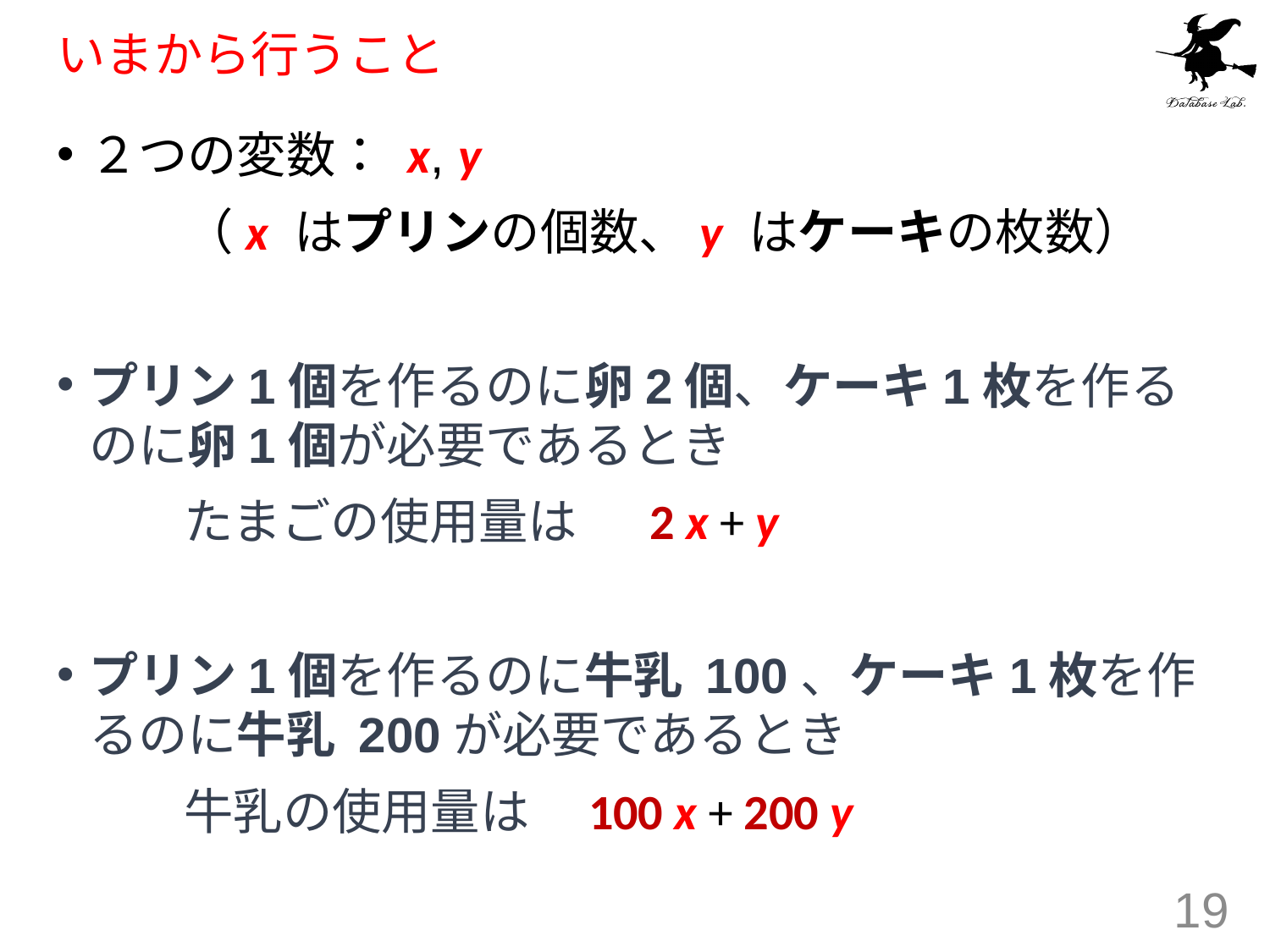

# いまから行うこと
２つの変数： x, y
	（x はプリンの個数、y はケーキの枚数）

プリン1個を作るのに卵2個、ケーキ1枚を作るのに卵1個が必要であるとき
	たまごの使用量は　 2 x + y

プリン1個を作るのに牛乳 100、ケーキ1枚を作るのに牛乳 200が必要であるとき
	牛乳の使用量は	 100 x + 200 y

19